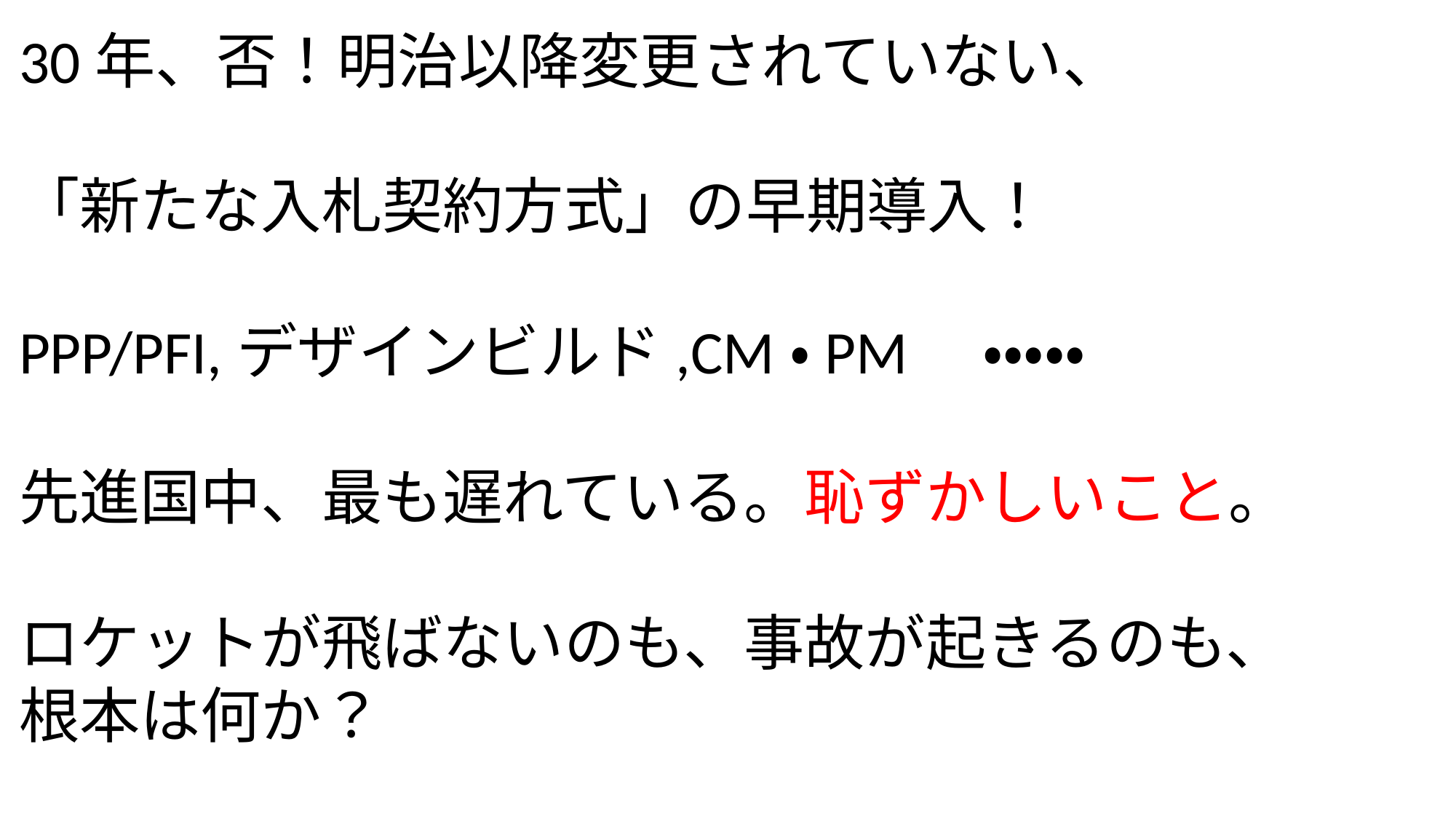

30年、否！明治以降変更されていない、

「新たな入札契約方式」の早期導入！

PPP/PFI,デザインビルド,CM・PM　・・・・・

先進国中、最も遅れている。恥ずかしいこと。

ロケットが飛ばないのも、事故が起きるのも、
根本は何か？